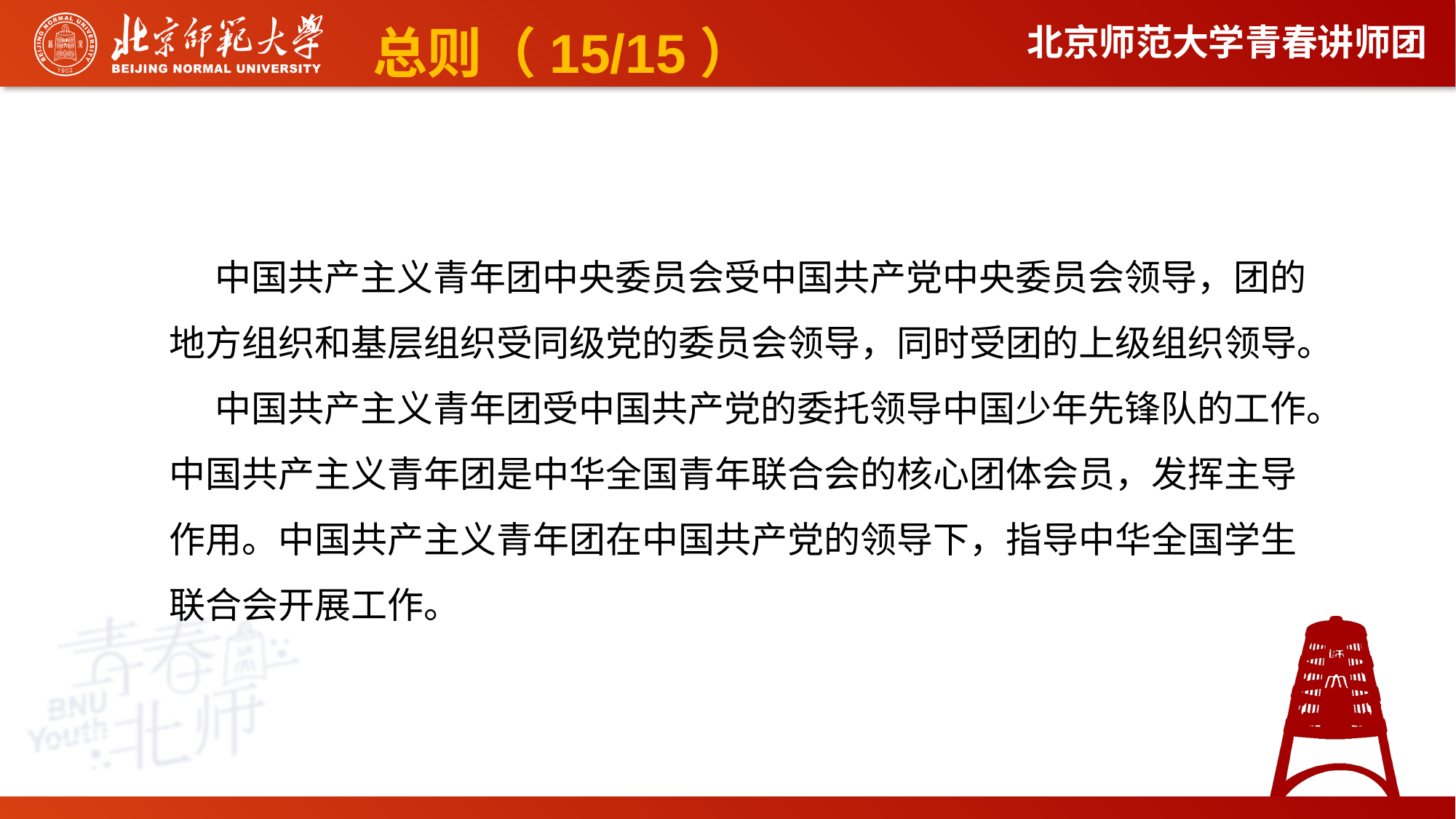

总则（15/15）

中国共产主义青年团中央委员会受中国共产党中央委员会领导，团的地方组织和基层组织受同级党的委员会领导，同时受团的上级组织领导。
中国共产主义青年团受中国共产党的委托领导中国少年先锋队的工作。中国共产主义青年团是中华全国青年联合会的核心团体会员，发挥主导作用。中国共产主义青年团在中国共产党的领导下，指导中华全国学生联合会开展工作。